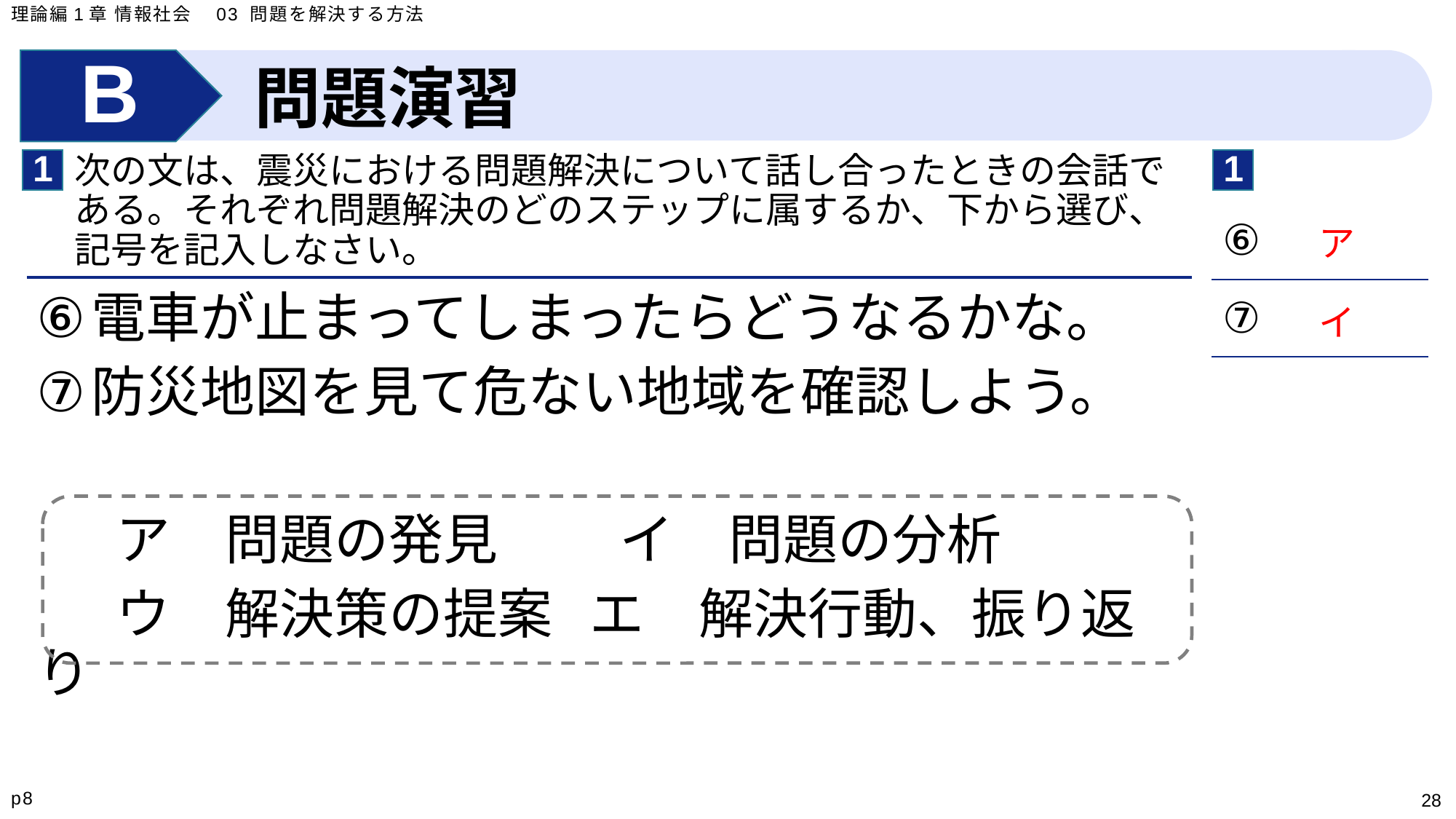

理論編1章 情報社会　03 問題を解決する方法
問題演習
1
1
次の文は、震災における問題解決について話し合ったときの会話である。それぞれ問題解決のどのステップに属するか、下から選び、記号を記入しなさい。
| ⑥ |
| --- |
| ⑦ |
ア
電車が止まってしまったらどうなるかな。
防災地図を見て危ない地域を確認しよう。

 　ア　問題の発見　　 イ　問題の分析
 　ウ　解決策の提案   エ　解決行動、振り返り
イ

p8
28